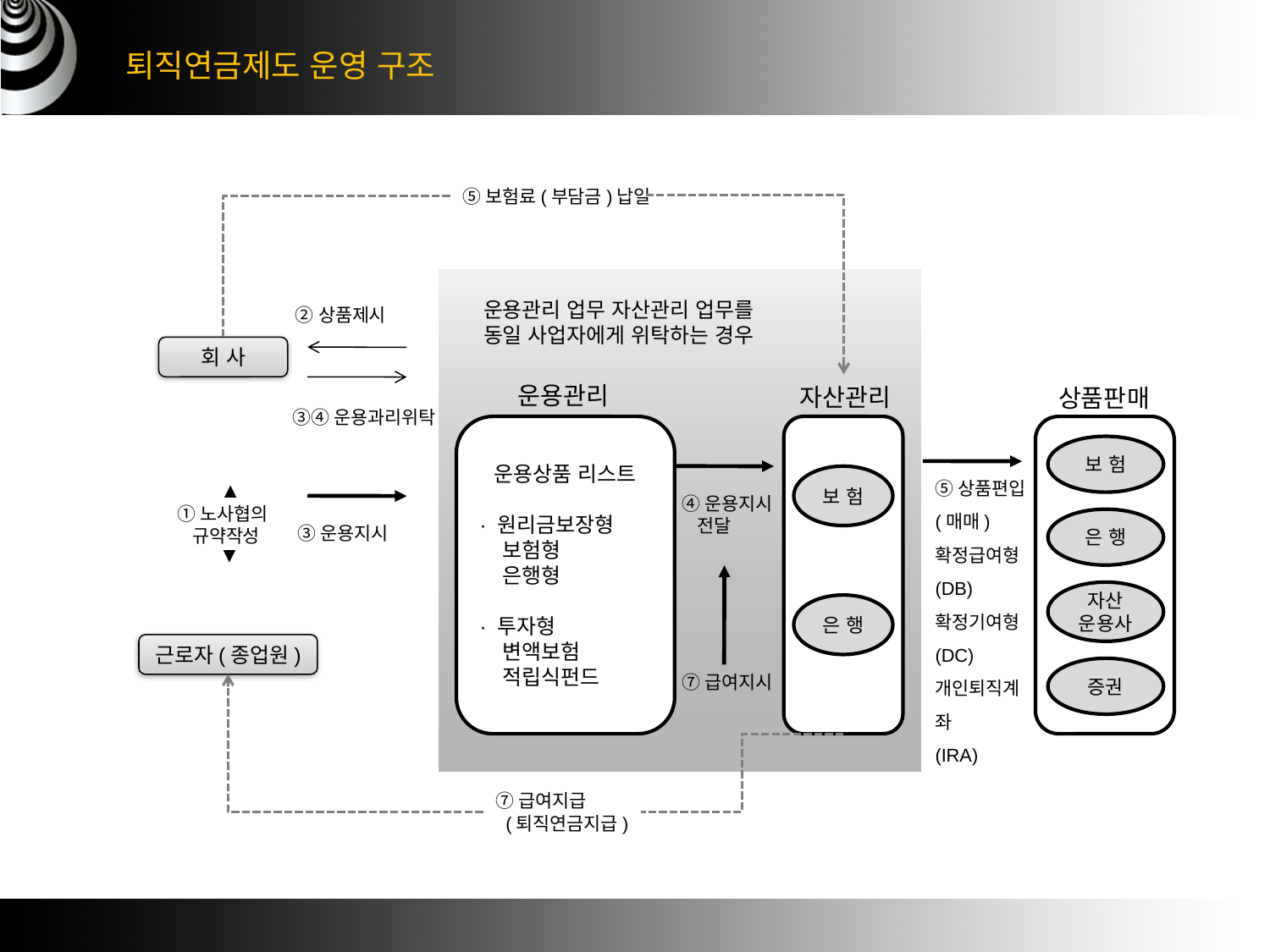

퇴직연금제도 운영 구조
⑤보험료(부담금)납일

운용관리 업무 자산관리 업무를
동일 사업자에게 위탁하는 경우
②상품제시
회 사
운용관리
자산관리
상품판매
③④운용과리위탁
운용상품 리스트

· 원리금보장형
   보험형
   은행형

· 투자형
   변액보험
   적립식펀드

보 험
⑤상품편입
(매매)
확정급여형
(DB)
확정기여형
(DC)
개인퇴직계좌
(IRA)
보 험
▲
④운용지시
  전달
①노사협의
  규약작성
은 행
③운용지시
▲
자산
운용사
은 행
근로자(종업원)
증권
⑦급여지시
⑦급여지급
  (퇴직연금지급)